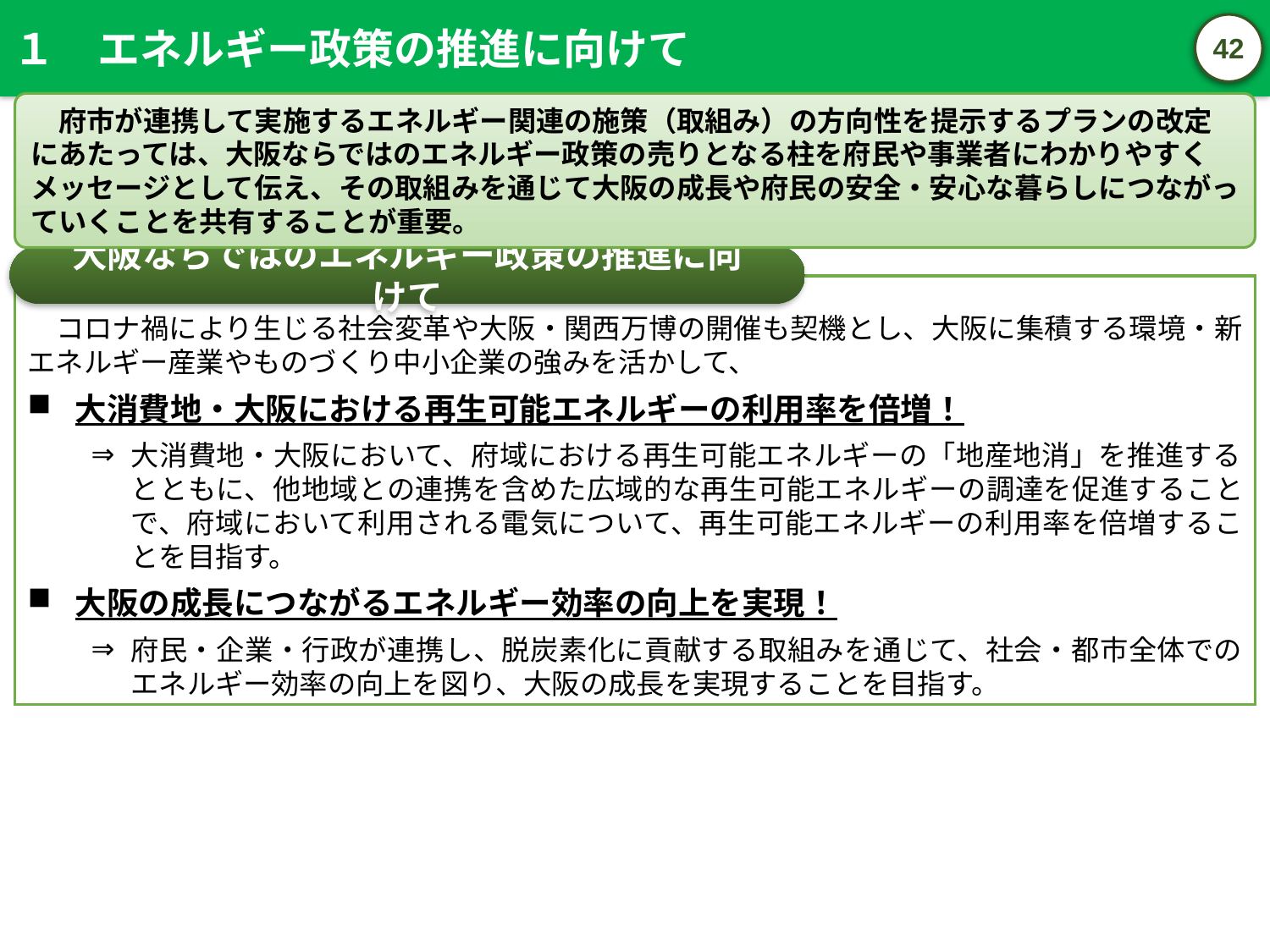

１　エネルギー政策の推進に向けて
42
　府市が連携して実施するエネルギー関連の施策（取組み）の方向性を提示するプランの改定にあたっては、大阪ならではのエネルギー政策の売りとなる柱を府民や事業者にわかりやすくメッセージとして伝え、その取組みを通じて大阪の成長や府民の安全・安心な暮らしにつながっていくことを共有することが重要。
大阪ならではのエネルギー政策の推進に向けて
　コロナ禍により生じる社会変革や大阪・関西万博の開催も契機とし、大阪に集積する環境・新エネルギー産業やものづくり中小企業の強みを活かして、
大消費地・大阪における再生可能エネルギーの利用率を倍増！
大消費地・大阪において、府域における再生可能エネルギーの「地産地消」を推進するとともに、他地域との連携を含めた広域的な再生可能エネルギーの調達を促進することで、府域において利用される電気について、再生可能エネルギーの利用率を倍増することを目指す。
大阪の成長につながるエネルギー効率の向上を実現！
府民・企業・行政が連携し、脱炭素化に貢献する取組みを通じて、社会・都市全体でのエネルギー効率の向上を図り、大阪の成長を実現することを目指す。